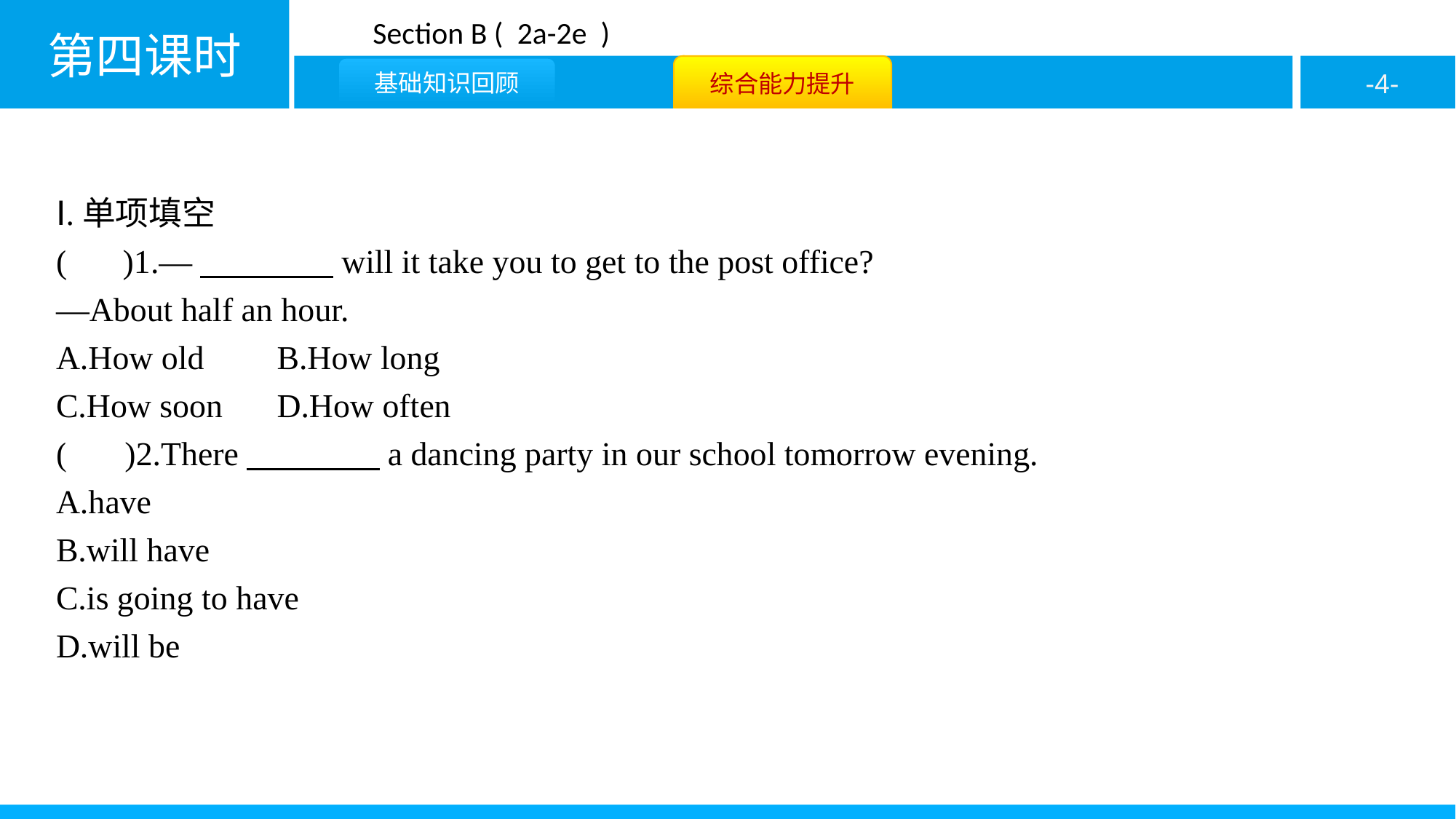

Ⅰ.单项填空
(  B  )1.—　　　　will it take you to get to the post office?
—About half an hour.
A.How old	B.How long
C.How soon	D.How often
(  D  )2.There　　　　a dancing party in our school tomorrow evening.
A.have
B.will have
C.is going to have
D.will be